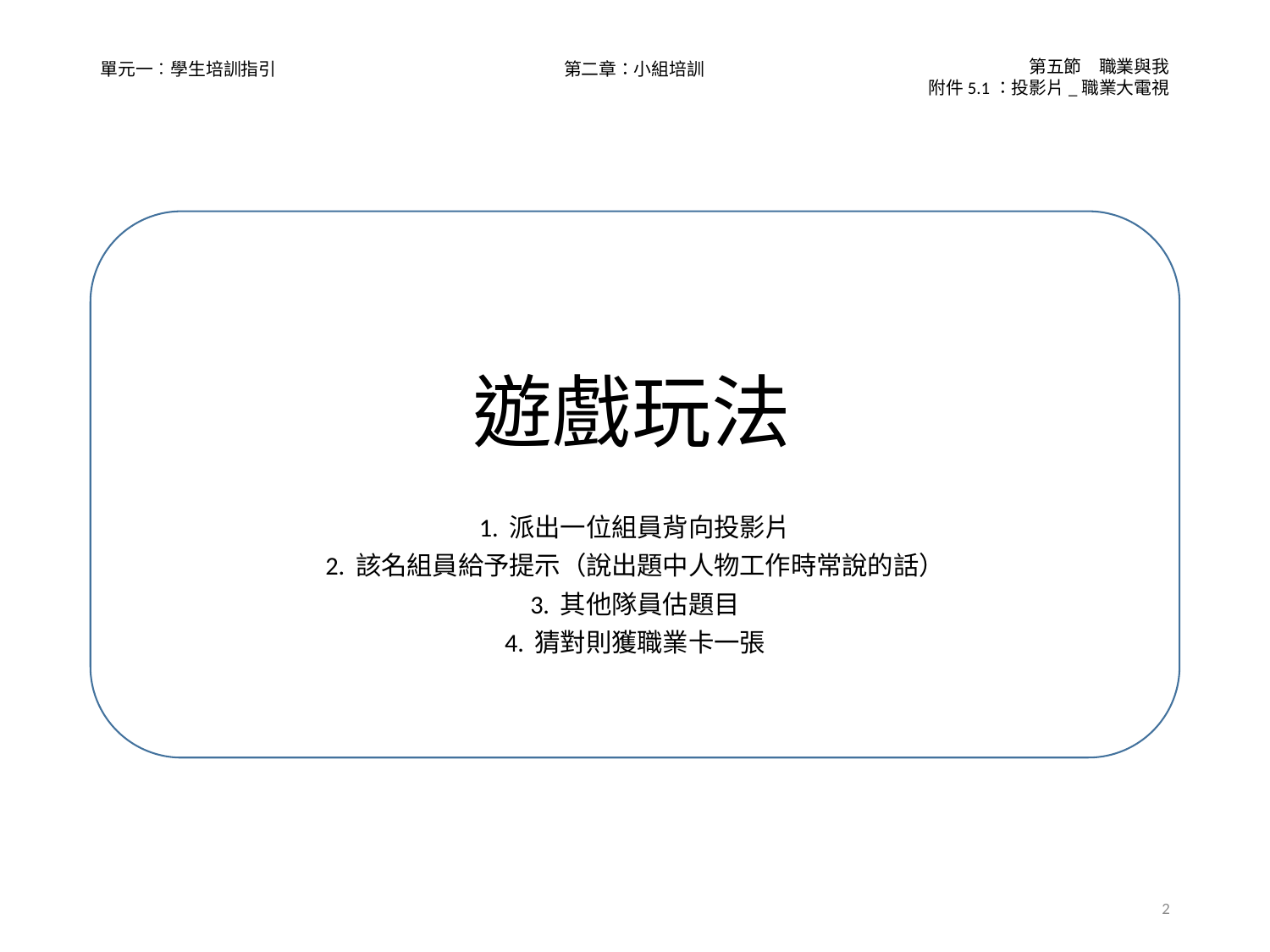

# 遊戲玩法

1. 派出一位組員背向投影片
2. 該名組員給予提示（說出題中人物工作時常說的話）
3. 其他隊員估題目
4. 猜對則獲職業卡一張
2